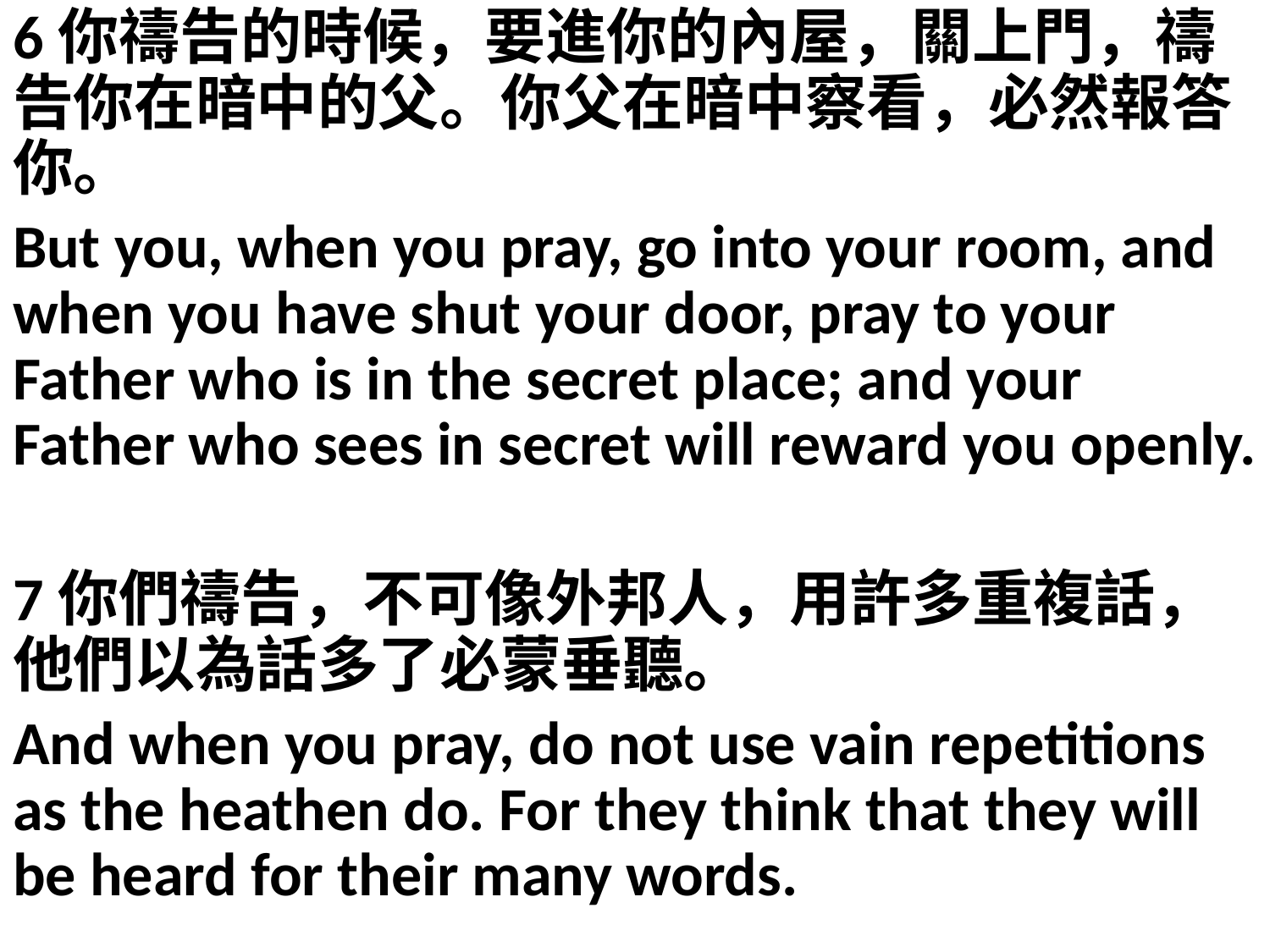

6你禱告的時候，要進你的內屋，關上門，禱告你在暗中的父。你父在暗中察看，必然報答你。
But you, when you pray, go into your room, and when you have shut your door, pray to your Father who is in the secret place; and your Father who sees in secret will reward you openly.

7你們禱告，不可像外邦人，用許多重複話，他們以為話多了必蒙垂聽。
And when you pray, do not use vain repetitions as the heathen do. For they think that they will be heard for their many words.